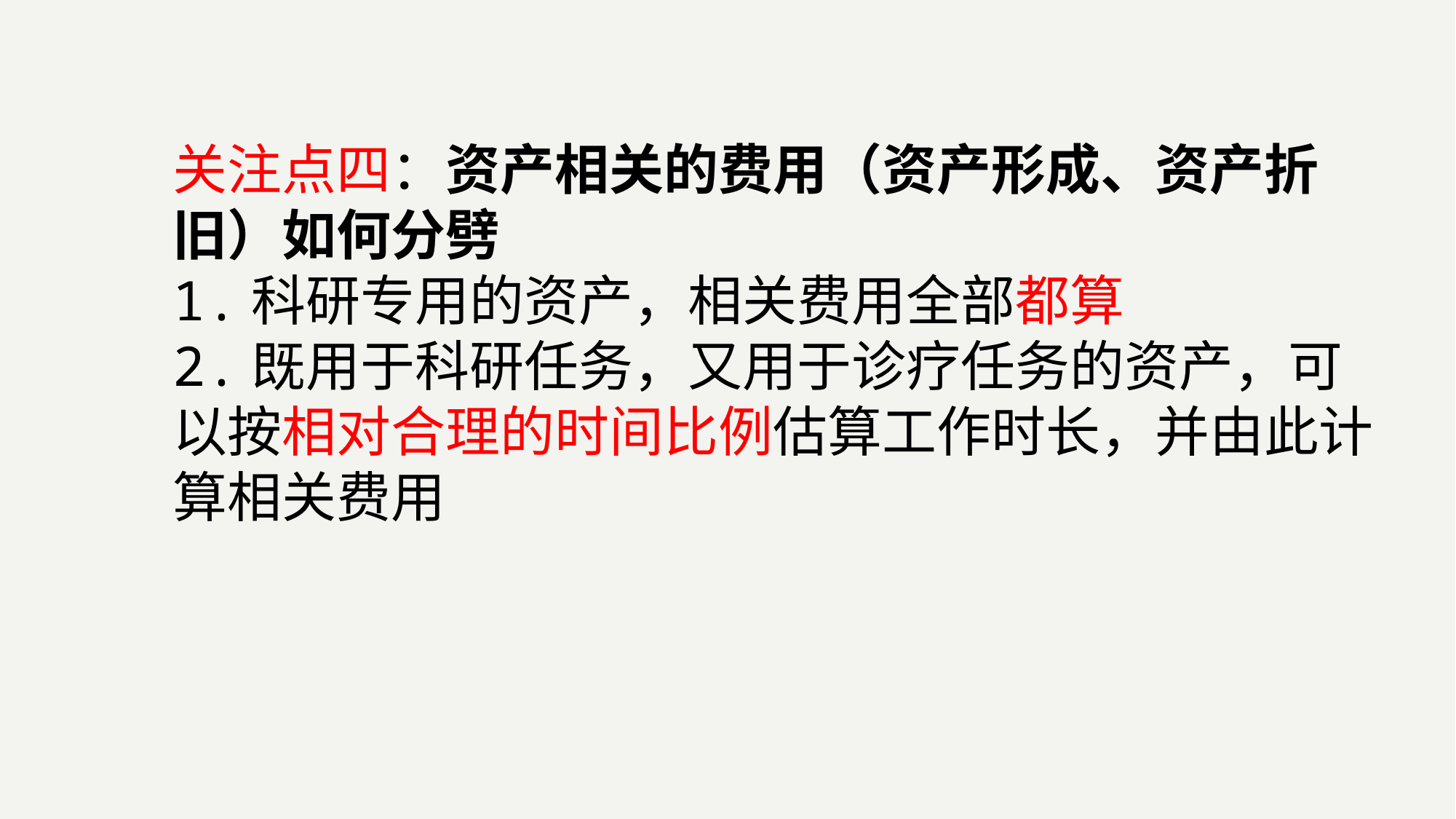

关注点四：资产相关的费用（资产形成、资产折旧）如何分劈
1.科研专用的资产，相关费用全部都算
2.既用于科研任务，又用于诊疗任务的资产，可以按相对合理的时间比例估算工作时长，并由此计算相关费用